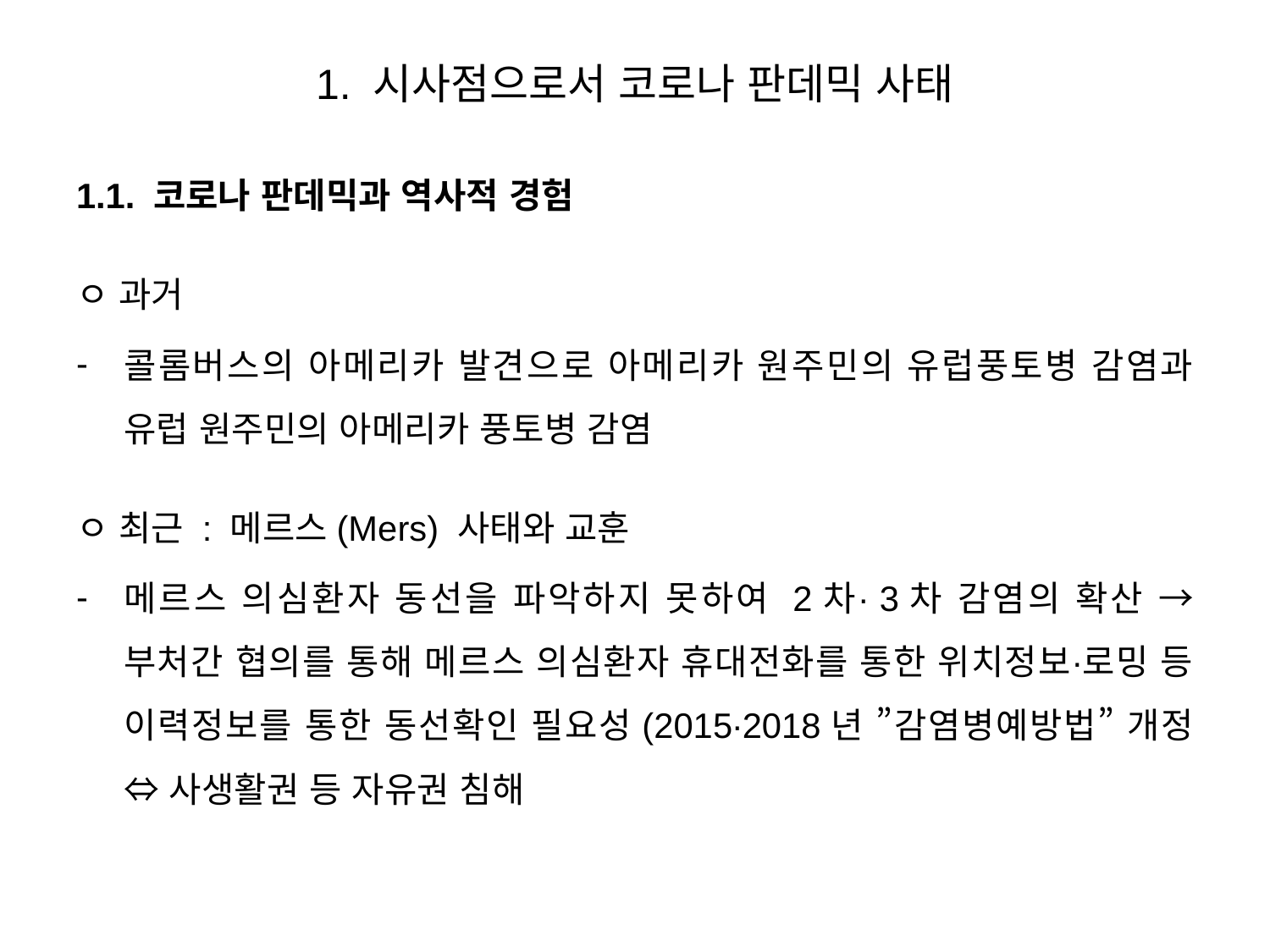

# 1. 시사점으로서 코로나 판데믹 사태
1.1. 코로나 판데믹과 역사적 경험

ㅇ 과거
콜롬버스의 아메리카 발견으로 아메리카 원주민의 유럽풍토병 감염과 유럽 원주민의 아메리카 풍토병 감염

ㅇ 최근 : 메르스(Mers) 사태와 교훈
메르스 의심환자 동선을 파악하지 못하여 2차∙3차 감염의 확산 → 부처간 협의를 통해 메르스 의심환자 휴대전화를 통한 위치정보∙로밍 등 이력정보를 통한 동선확인 필요성(2015∙2018년 ”감염병예방법” 개정 ⇔ 사생활권 등 자유권 침해